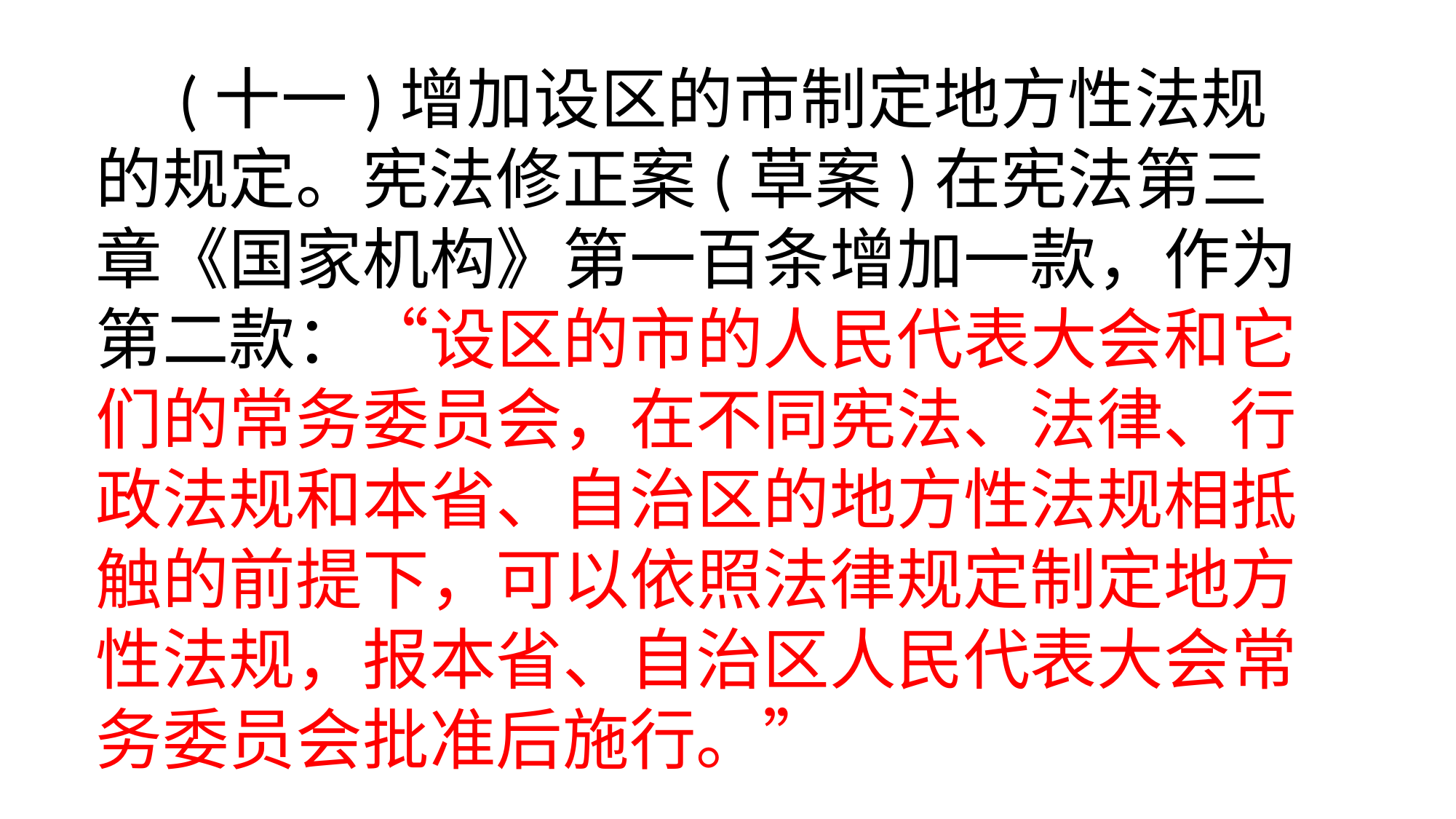

(十一)增加设区的市制定地方性法规的规定。宪法修正案(草案)在宪法第三章《国家机构》第一百条增加一款，作为第二款：“设区的市的人民代表大会和它们的常务委员会，在不同宪法、法律、行政法规和本省、自治区的地方性法规相抵触的前提下，可以依照法律规定制定地方性法规，报本省、自治区人民代表大会常务委员会批准后施行。”